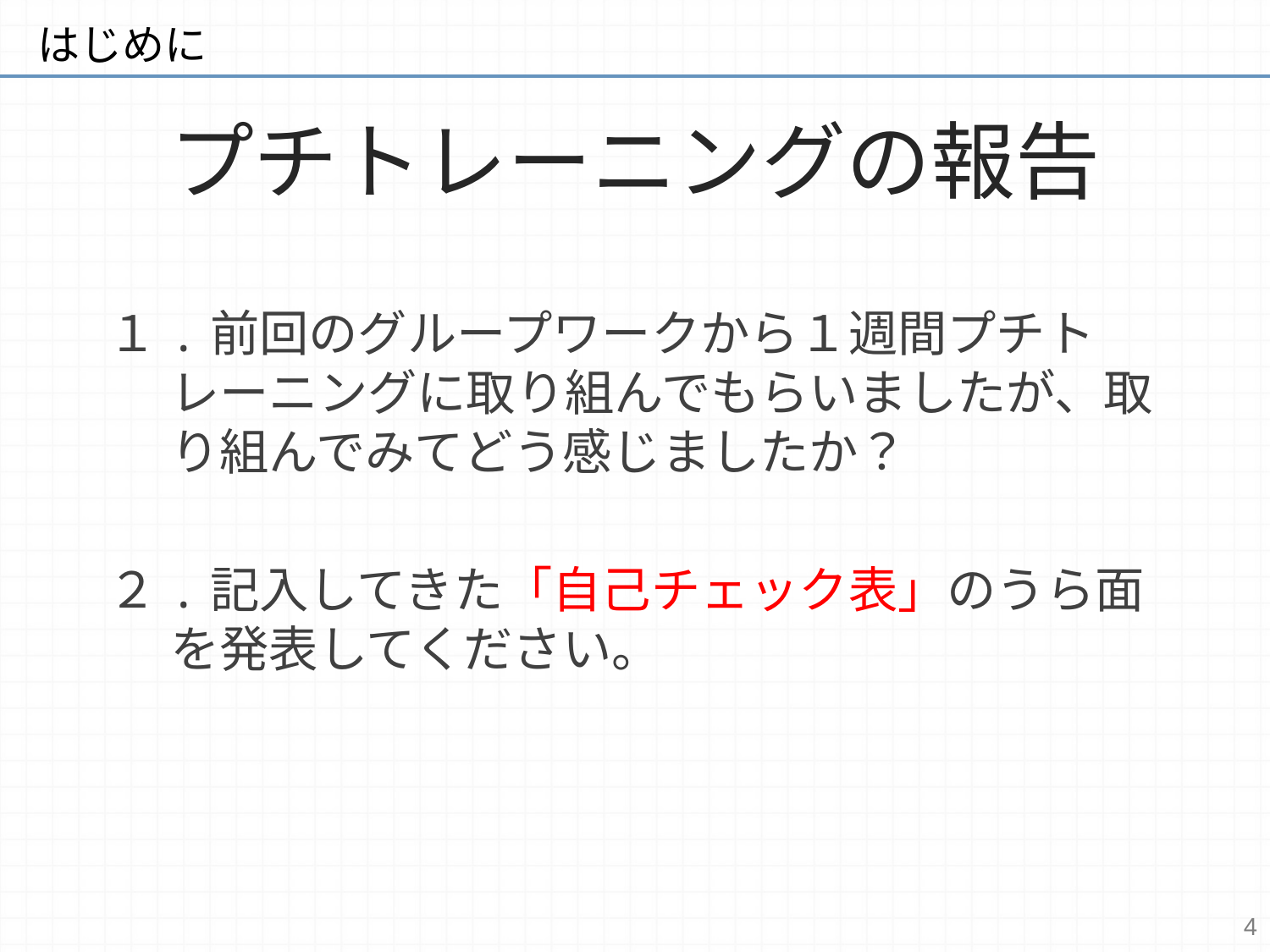

はじめに
# プチトレーニングの報告
１.前回のグループワークから１週間プチトレーニングに取り組んでもらいましたが、取り組んでみてどう感じましたか？

２.記入してきた「自己チェック表」のうら面を発表してください。
4